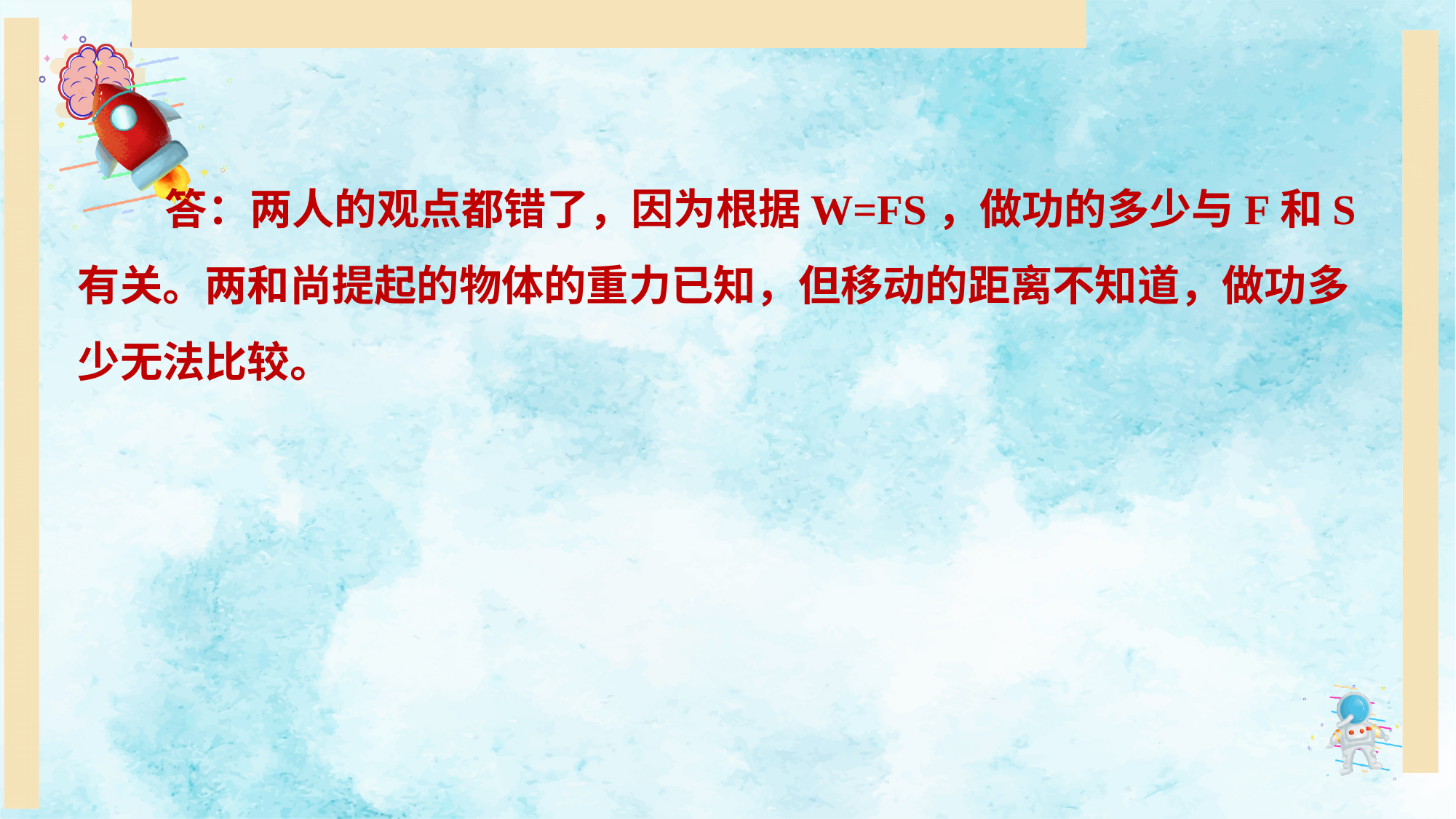

答：两人的观点都错了，因为根据W=FS，做功的多少与F和S有关。两和尚提起的物体的重力已知，但移动的距离不知道，做功多少无法比较。